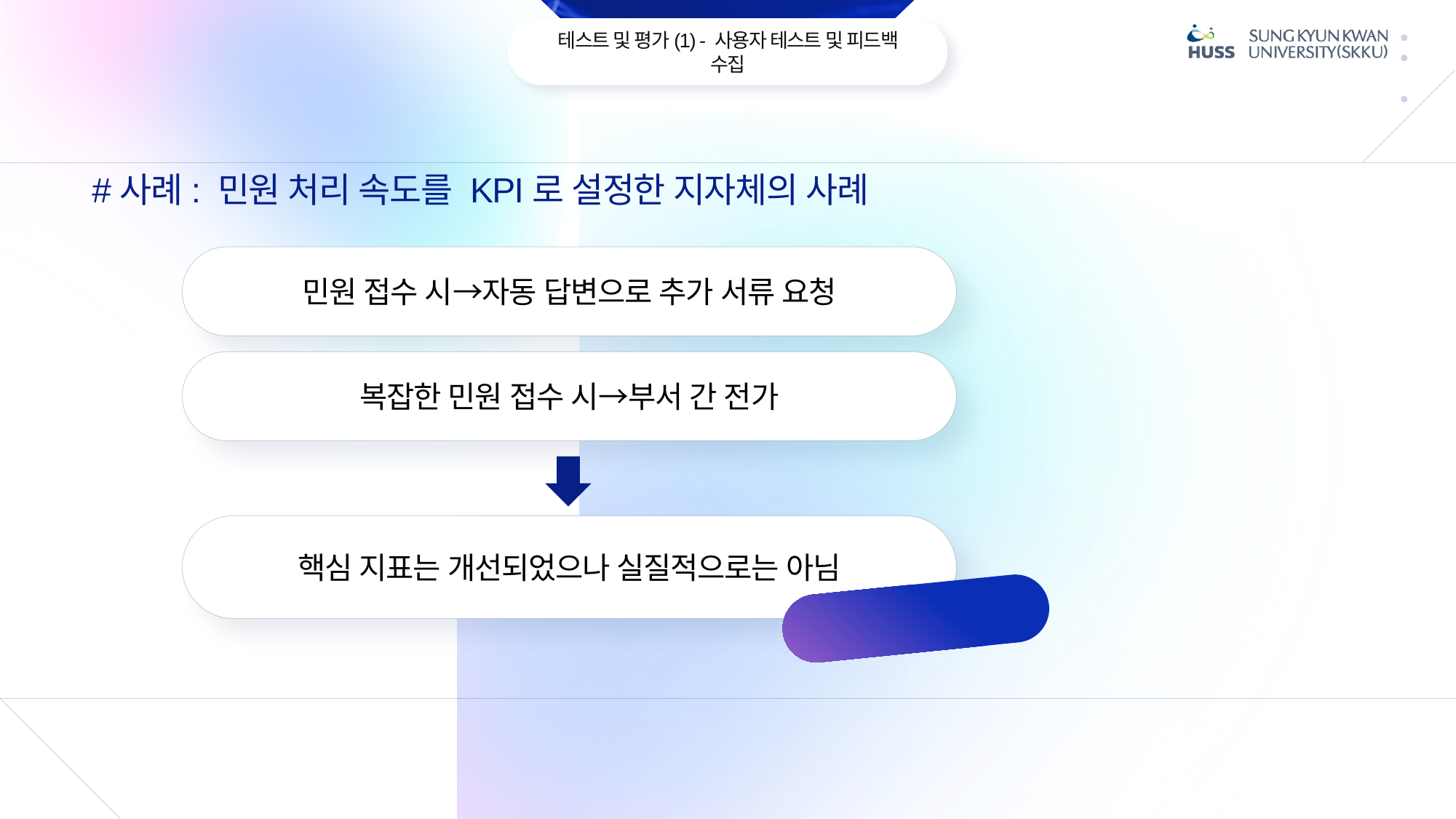

#사례: 민원 처리 속도를 KPI로 설정한 지자체의 사례
민원 접수 시→자동 답변으로 추가 서류 요청
복잡한 민원 접수 시→부서 간 전가

핵심 지표는 개선되었으나 실질적으로는 아님
지표의 역기능